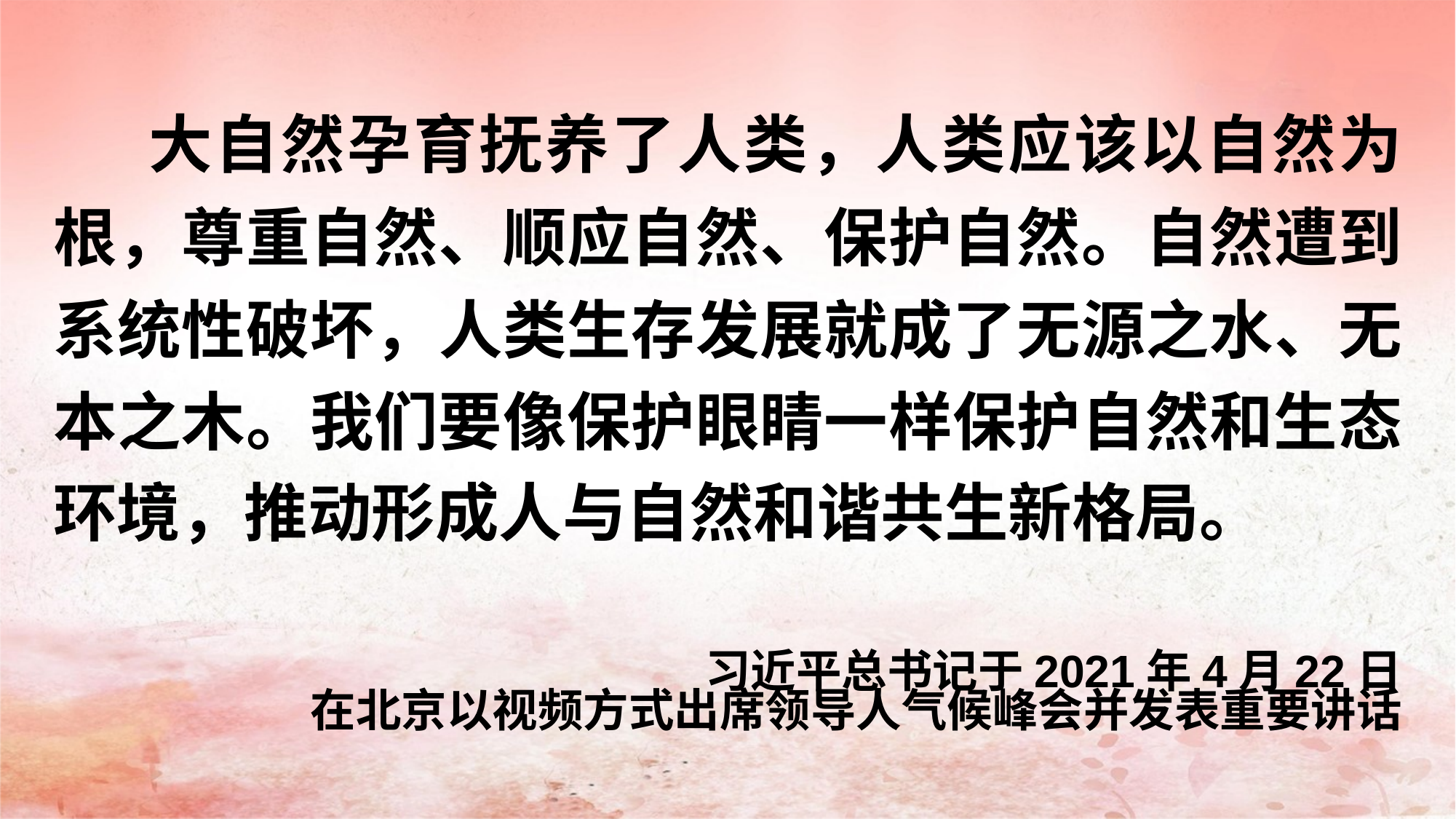

大自然孕育抚养了人类，人类应该以自然为根，尊重自然、顺应自然、保护自然。自然遭到系统性破坏，人类生存发展就成了无源之水、无本之木。我们要像保护眼睛一样保护自然和生态环境，推动形成人与自然和谐共生新格局。
习近平总书记于2021年4月22日
在北京以视频方式出席领导人气候峰会并发表重要讲话